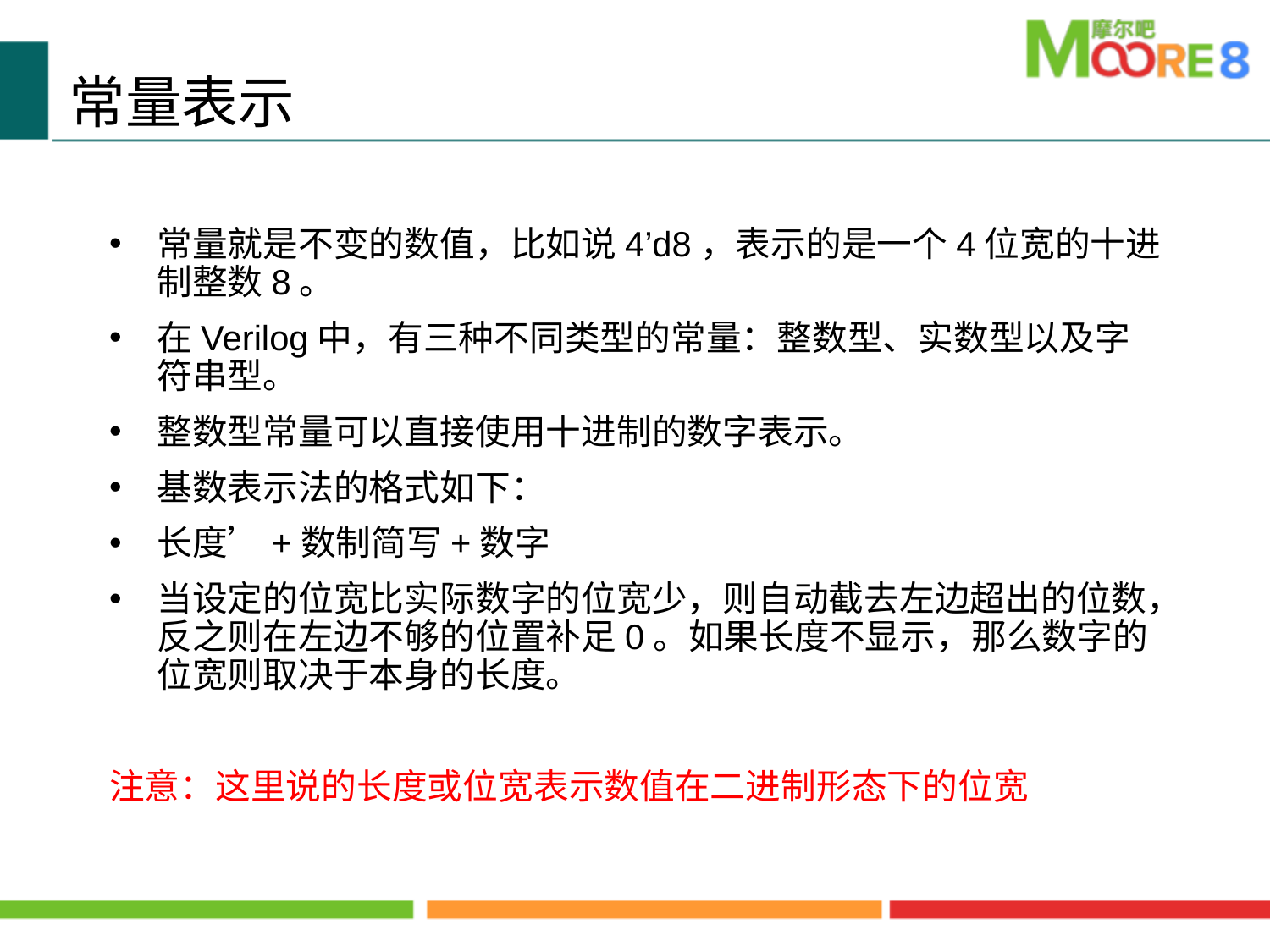

常量表示
常量就是不变的数值，比如说4’d8，表示的是一个4位宽的十进制整数8。
在Verilog中，有三种不同类型的常量：整数型、实数型以及字符串型。
整数型常量可以直接使用十进制的数字表示。
基数表示法的格式如下：
长度’+数制简写+数字
当设定的位宽比实际数字的位宽少，则自动截去左边超出的位数，反之则在左边不够的位置补足0。如果长度不显示，那么数字的位宽则取决于本身的长度。

注意：这里说的长度或位宽表示数值在二进制形态下的位宽